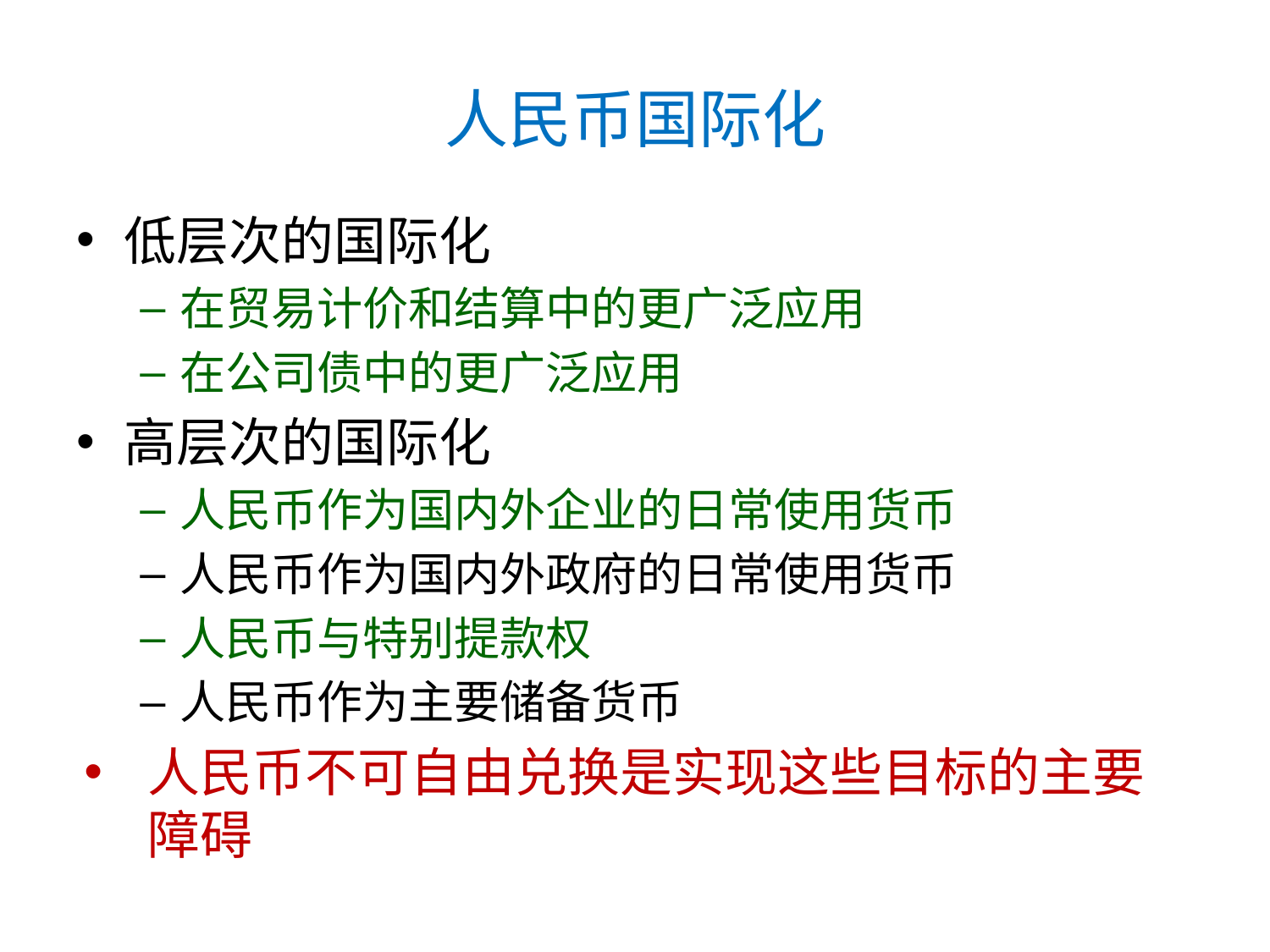

# 人民币国际化
低层次的国际化
在贸易计价和结算中的更广泛应用
在公司债中的更广泛应用
高层次的国际化
人民币作为国内外企业的日常使用货币
人民币作为国内外政府的日常使用货币
人民币与特别提款权
人民币作为主要储备货币
人民币不可自由兑换是实现这些目标的主要障碍